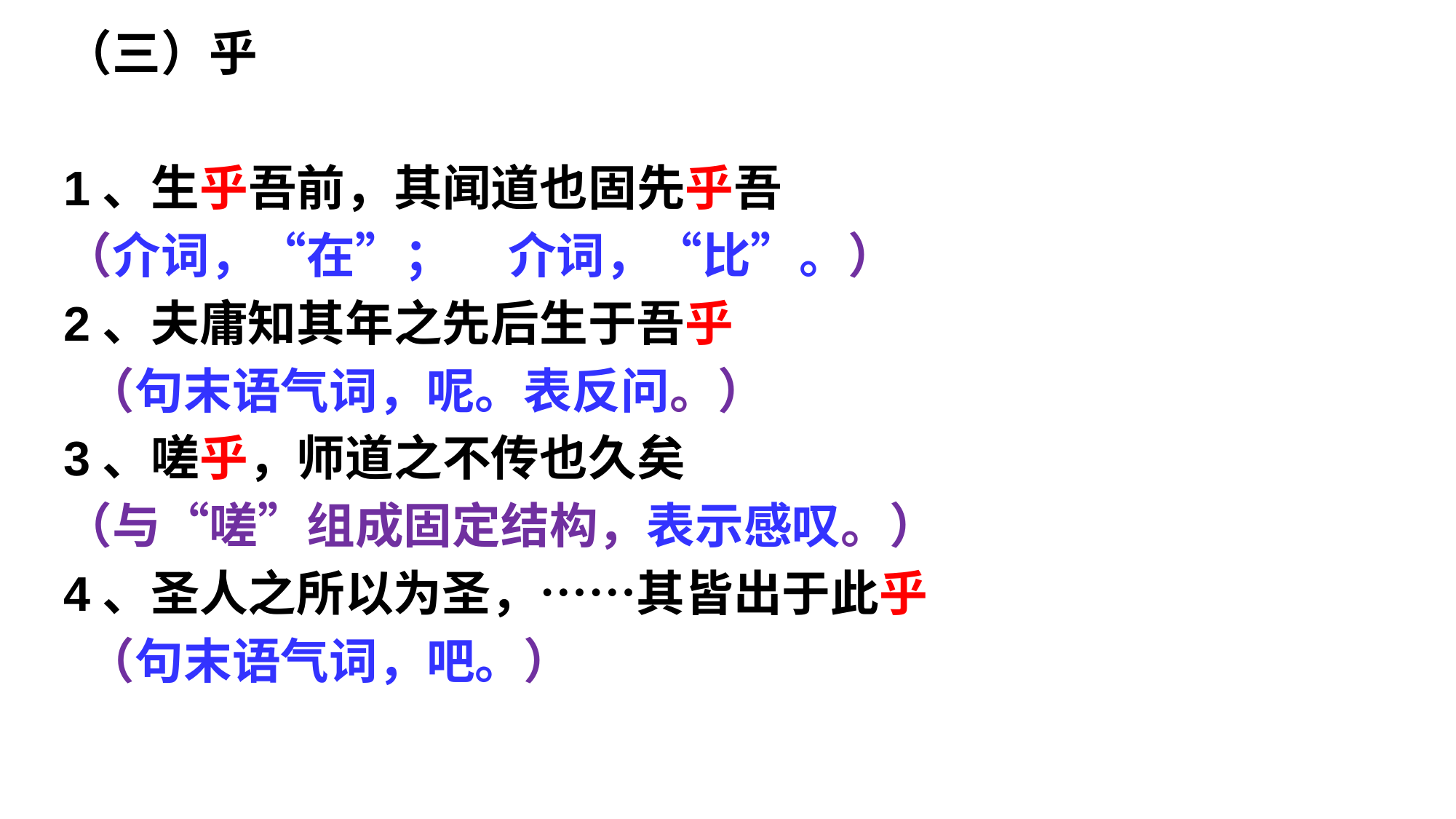

（三）乎

1、生乎吾前，其闻道也固先乎吾
（介词，“在”；     介词，“比”。）
2、夫庸知其年之先后生于吾乎
 （句末语气词，呢。表反问。）
3、嗟乎，师道之不传也久矣
（与“嗟”组成固定结构，表示感叹。）
4、圣人之所以为圣，……其皆出于此乎
 （句末语气词，吧。）